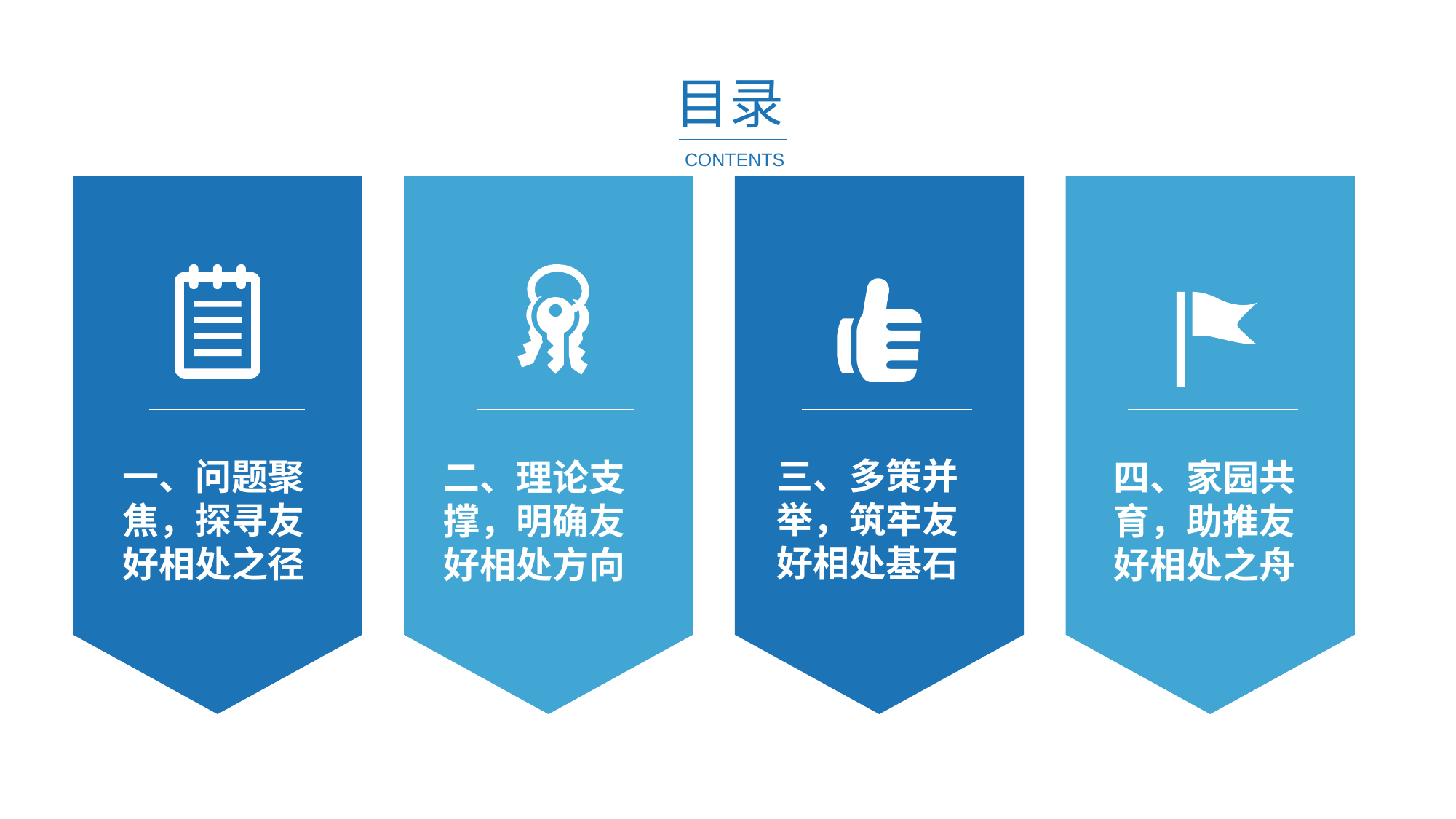

目录
CONTENTS

三、多策并举，筑牢友好相处基石
一、问题聚焦，探寻友好相处之径
二、理论支撑，明确友好相处方向
四、家园共育，助推友好相处之舟